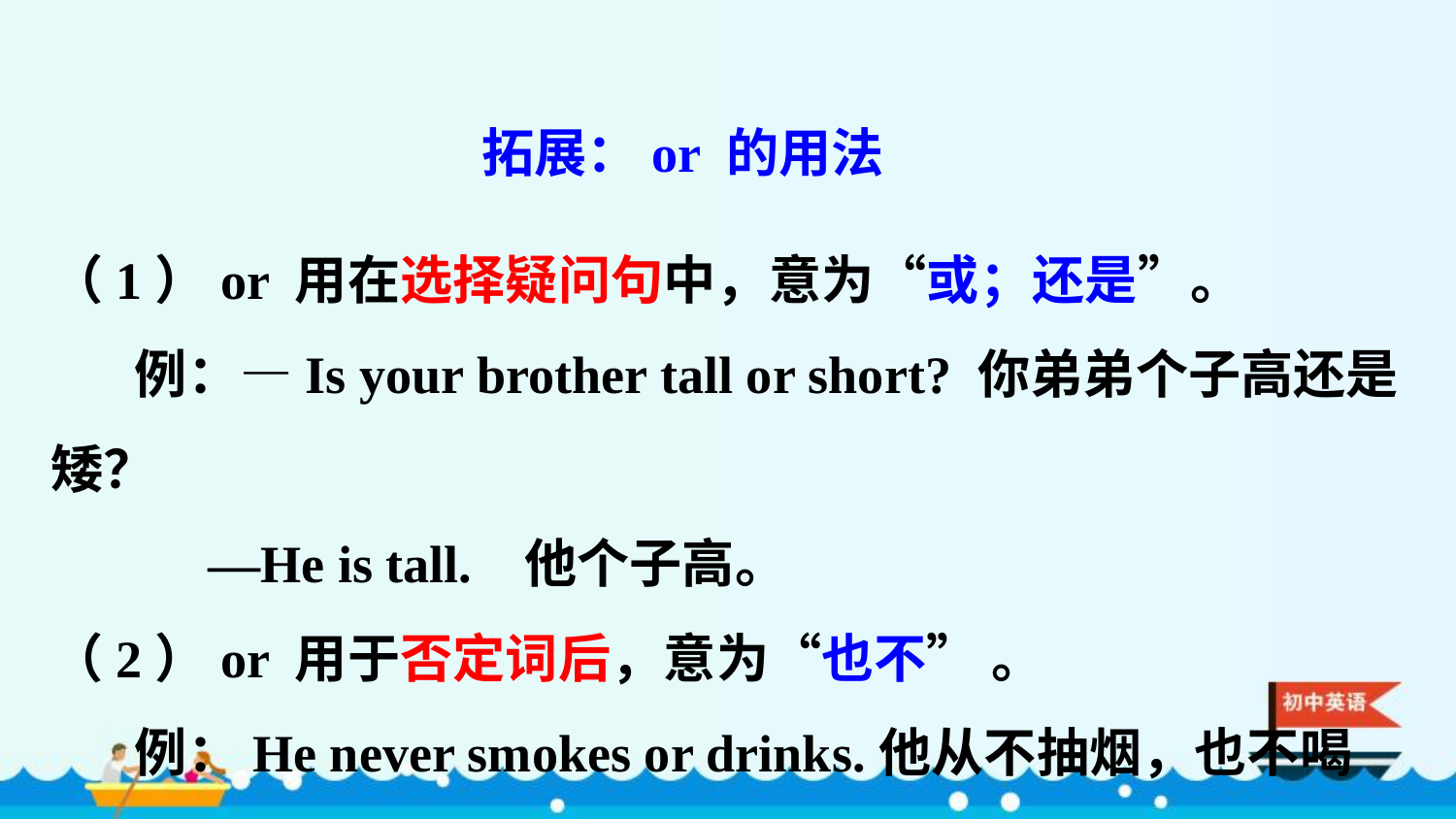

拓展：or 的用法
（1）or 用在选择疑问句中，意为“或；还是”。
      例：—Is your brother tall or short? 你弟弟个子高还是矮？
            —He is tall.   他个子高。
（2）or 用于否定词后，意为“也不” 。
      例：He never smokes or drinks.他从不抽烟，也不喝酒。